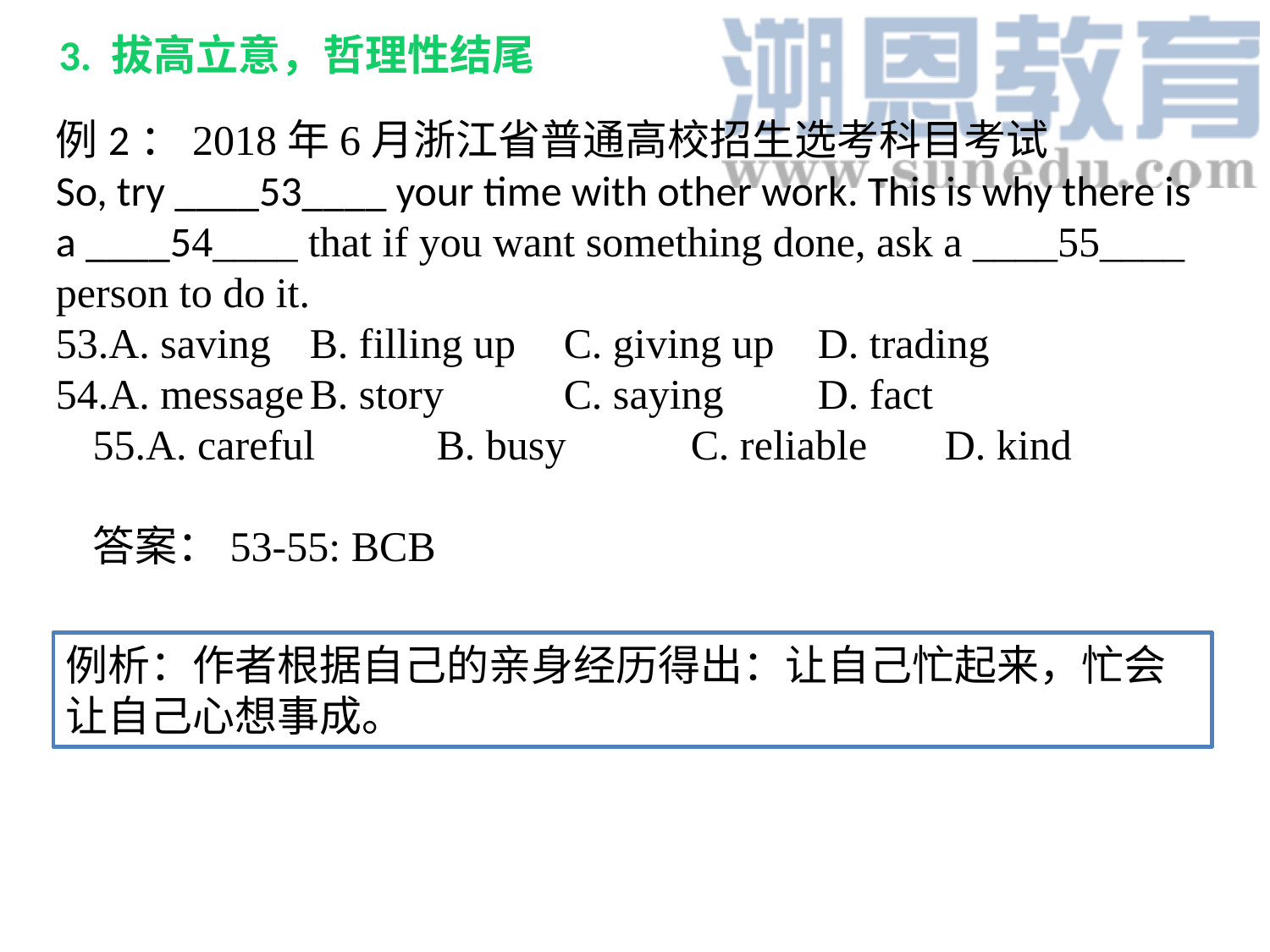

3. 拔高立意，哲理性结尾
例2：2018年6月浙江省普通高校招生选考科目考试So, try ____53____ your time with other work. This is why there is a ____54____ that if you want something done, ask a ____55____ person to do it.53.A. saving	B. filling up	C. giving up	D. trading54.A. message	B. story	C. saying	D. fact55.A. careful	B. busy	C. reliable	D. kind
答案：53-55: BCB

例析：作者根据自己的亲身经历得出：让自己忙起来，忙会让自己心想事成。